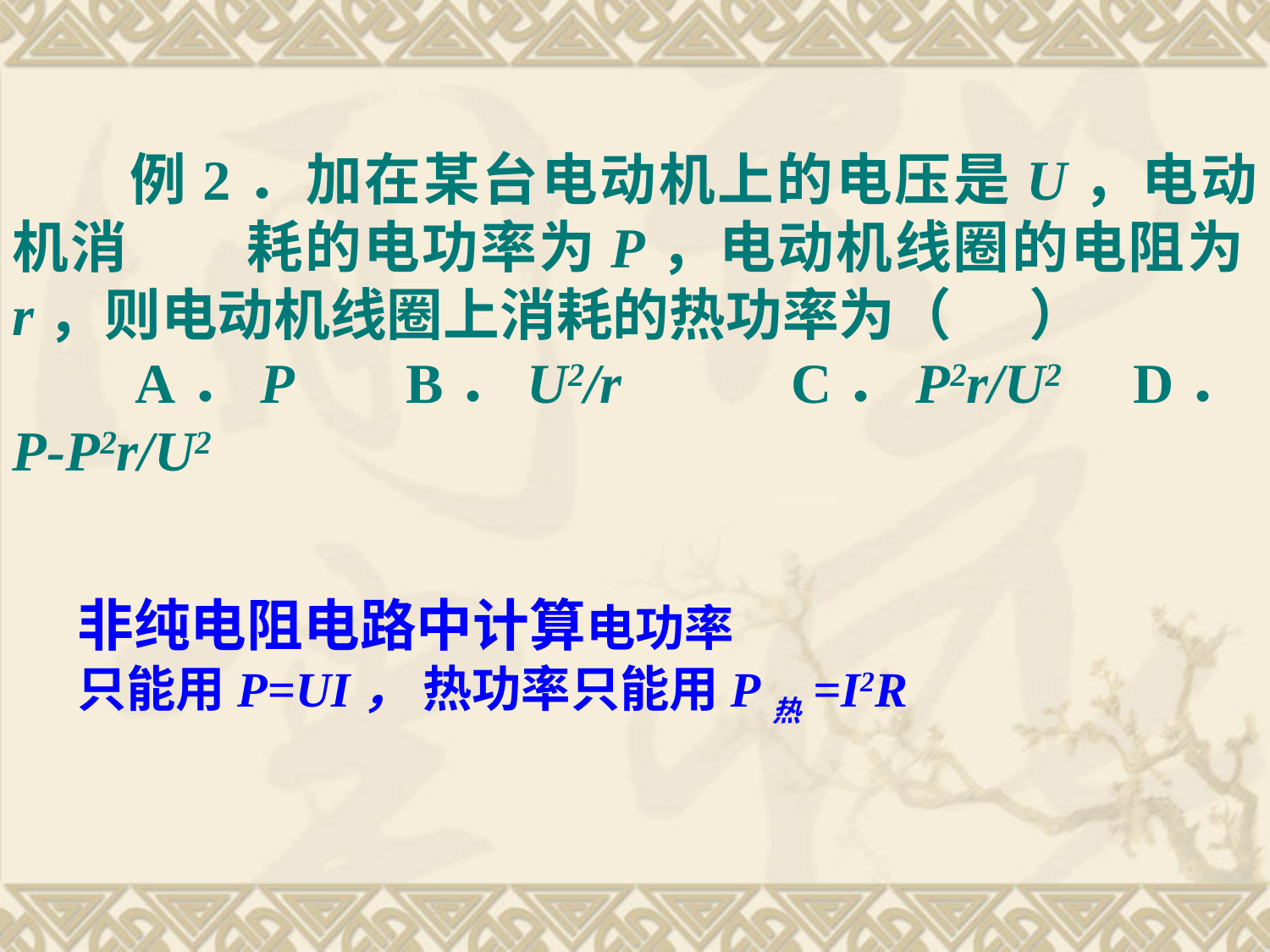

例2．加在某台电动机上的电压是U，电动机消　　耗的电功率为P，电动机线圈的电阻为r，则电动机线圈上消耗的热功率为（      ）
   　A．P 　 B．U2/r  　　C．P2r/U2     D．P-P2r/U2

非纯电阻电路中计算电功率
只能用P=UI， 热功率只能用P热=I2R